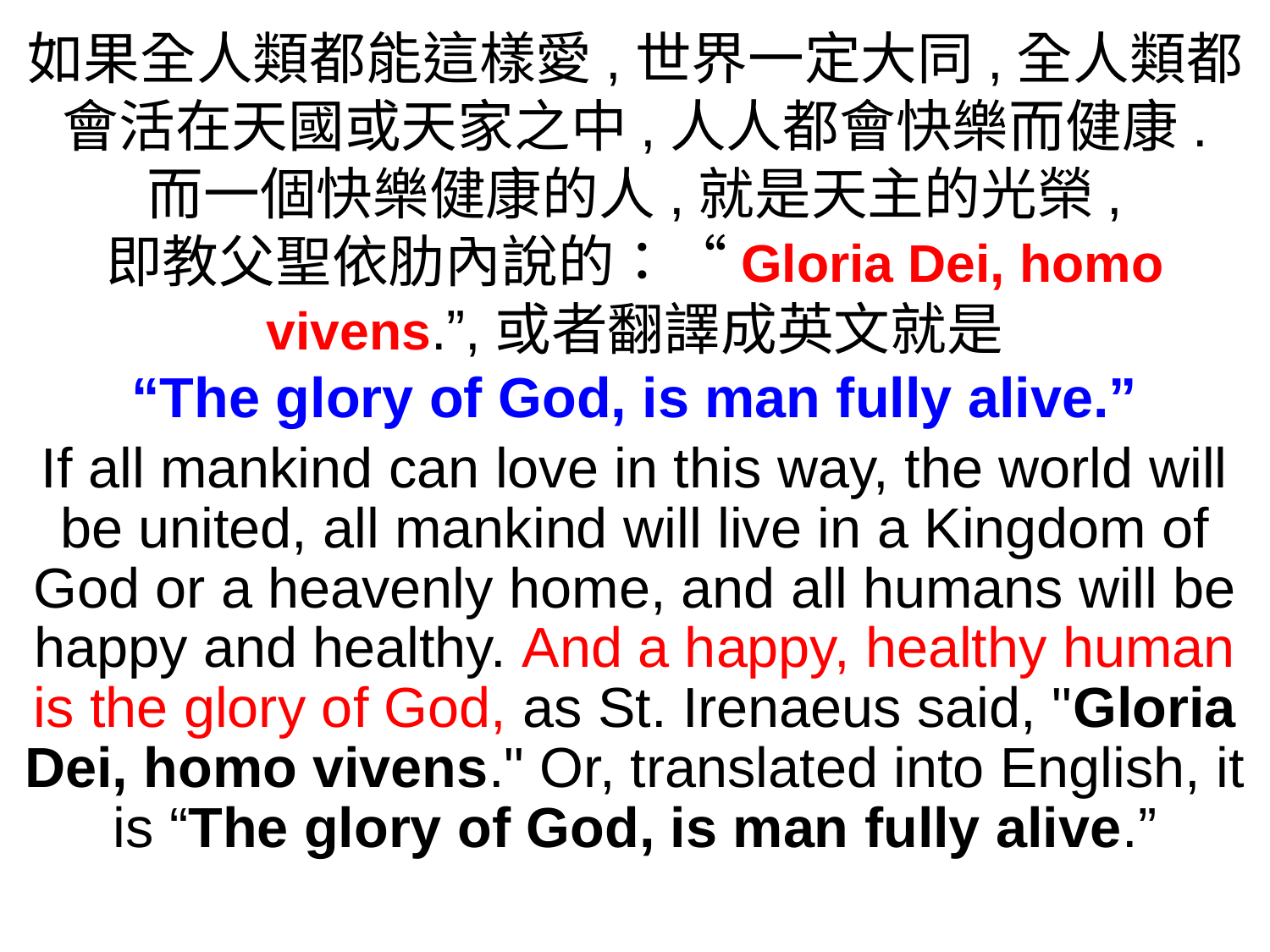

如果全人類都能這樣愛,世界一定大同,全人類都會活在天國或天家之中,人人都會快樂而健康.
而一個快樂健康的人,就是天主的光榮,
即教父聖依肋內說的：“Gloria Dei, homo vivens.”,或者翻譯成英文就是
“The glory of God, is man fully alive.”
If all mankind can love in this way, the world will be united, all mankind will live in a Kingdom of God or a heavenly home, and all humans will be happy and healthy. And a happy, healthy human is the glory of God, as St. Irenaeus said, "Gloria Dei, homo vivens." Or, translated into English, it is “The glory of God, is man fully alive.”